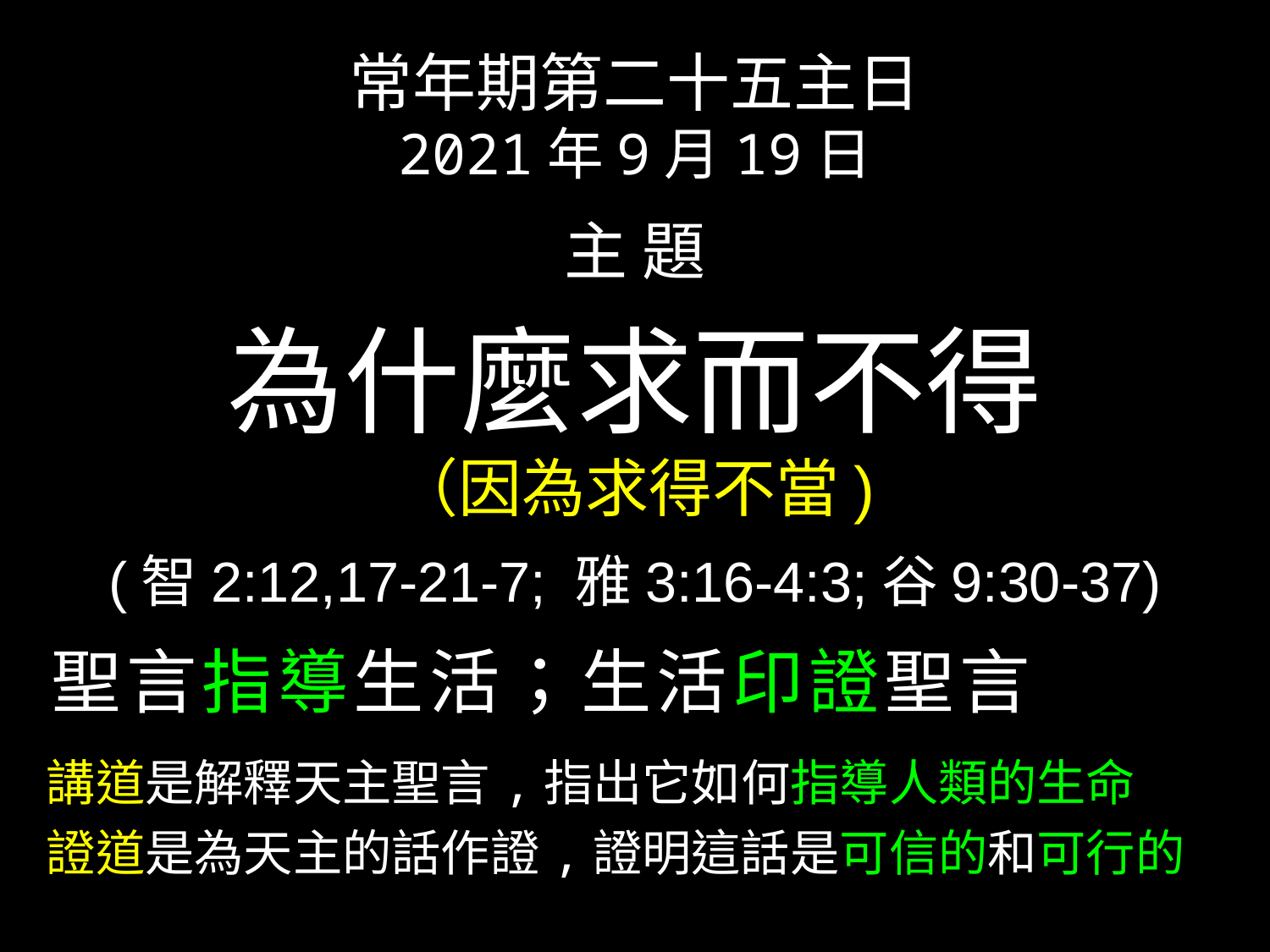

常年期第二十五主日
2021年9月19日

主 題
為什麼求而不得
（因為求得不當)
(智2:12,17-21-7; 雅3:16-4:3;谷9:30-37)
 聖言指導生活；生活印證聖言
  講道是解釋天主聖言,指出它如何指導人類的生命
  證道是為天主的話作證,證明這話是可信的和可行的